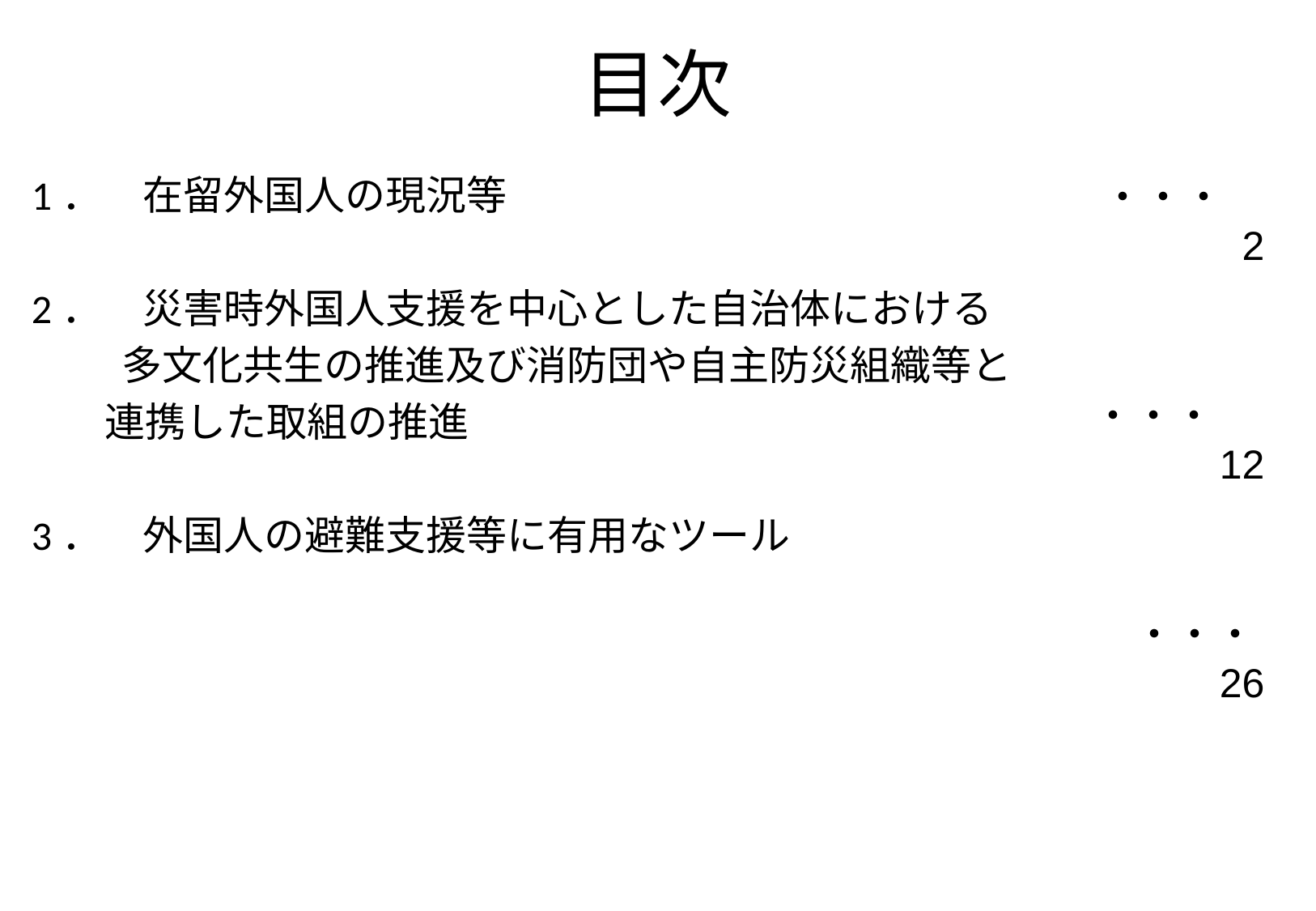

# 目次
1．　在留外国人の現況等

2．　災害時外国人支援を中心とした自治体における
　　 多文化共生の推進及び消防団や自主防災組織等と
       連携した取組の推進

3．　外国人の避難支援等に有用なツール
・・・　 2

・・・　12

・・・  26